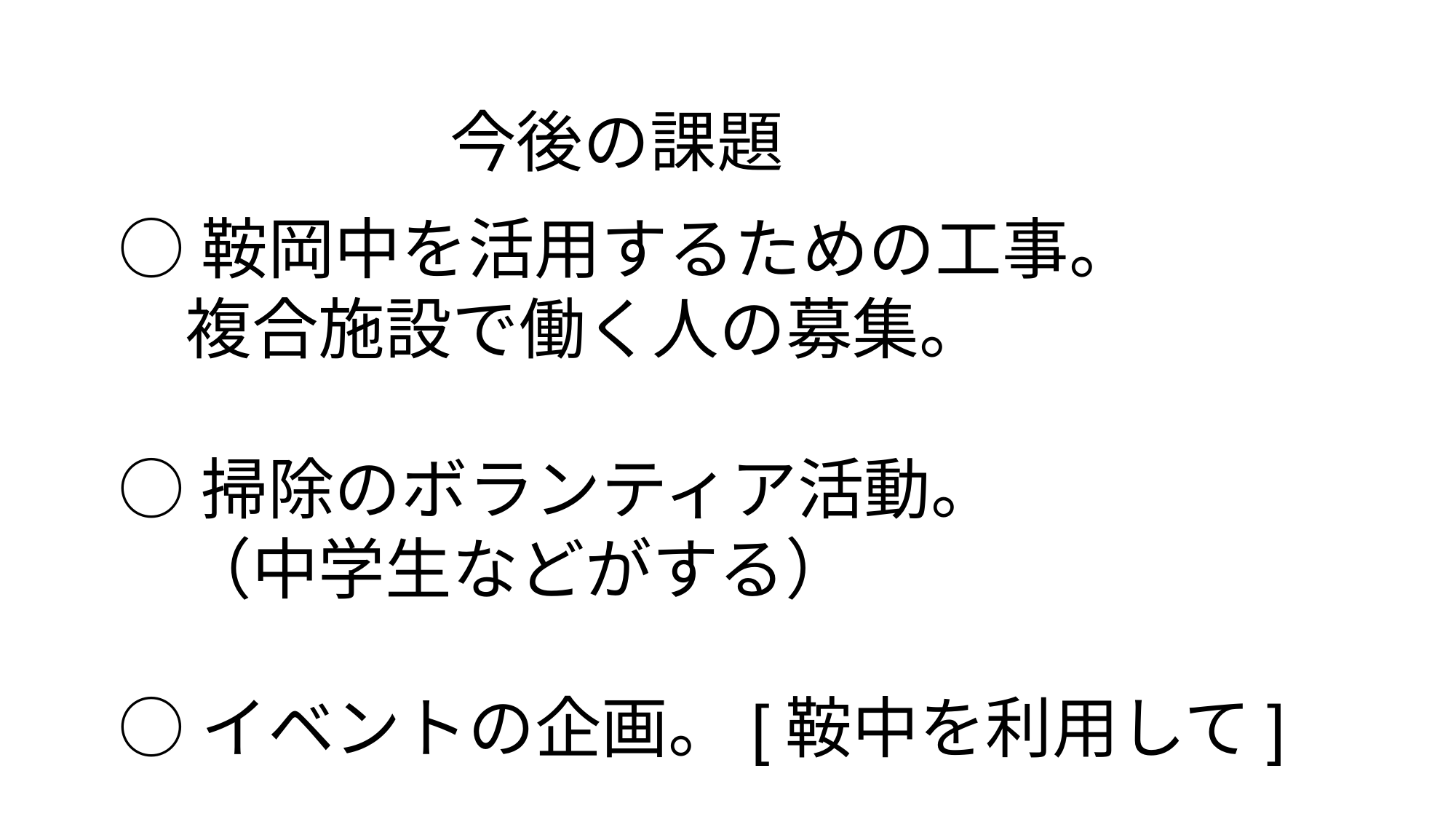

今後の課題
○鞍岡中を活用するための工事。
　複合施設で働く人の募集。

○掃除のボランティア活動。
　（中学生などがする）

○イベントの企画。[鞍中を利用して]